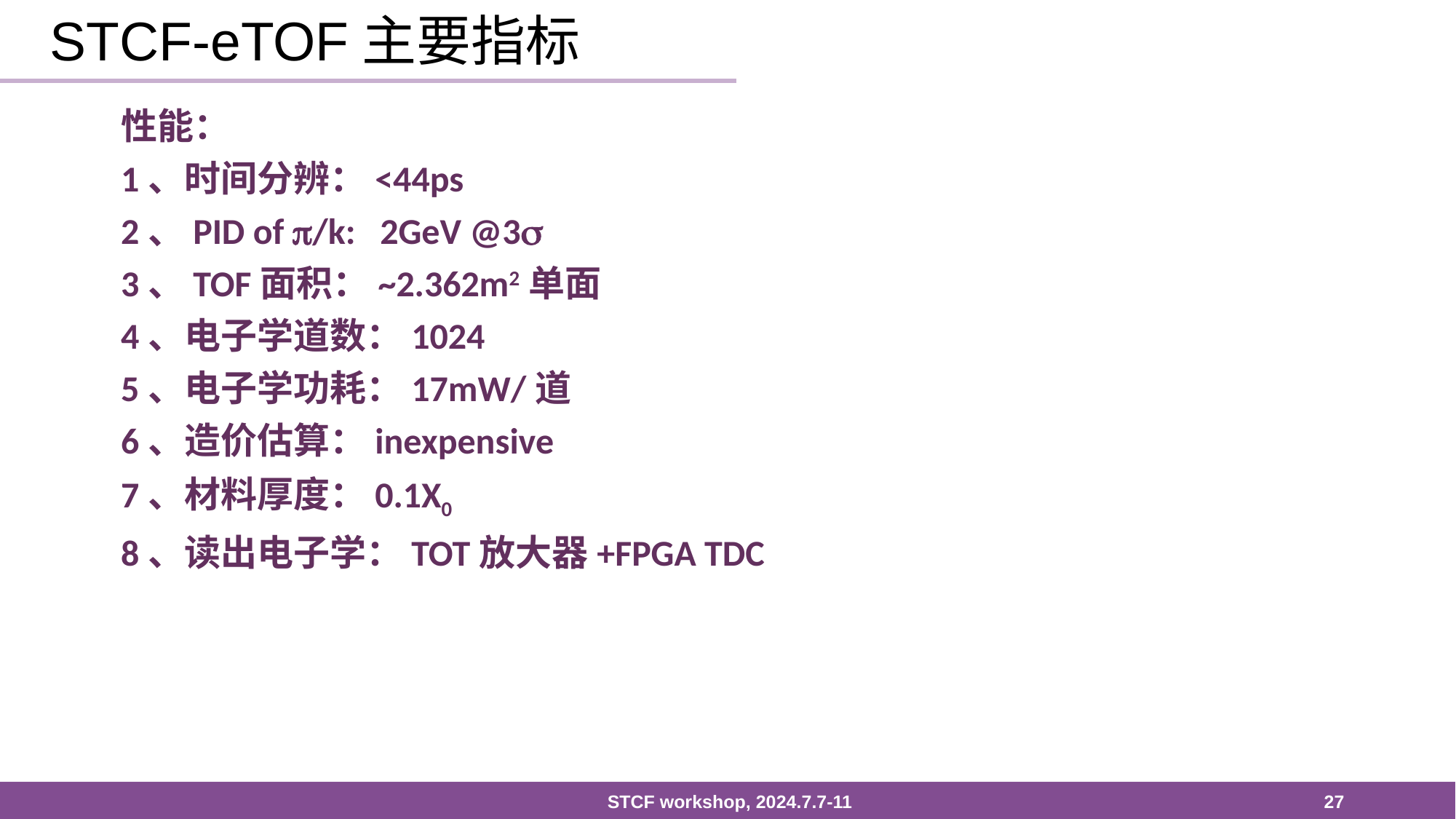

# STCF-eTOF主要指标
性能：
1、时间分辨：<44ps
2、PID of π/k:   2GeV @3σ
3、TOF面积：~2.362m2单面
4、电子学道数：1024
5、电子学功耗：17mW/道
6、造价估算：inexpensive
7、材料厚度：0.1X0
8、读出电子学：TOT放大器+FPGA TDC
 STCF workshop, 2024.7.7-11
27